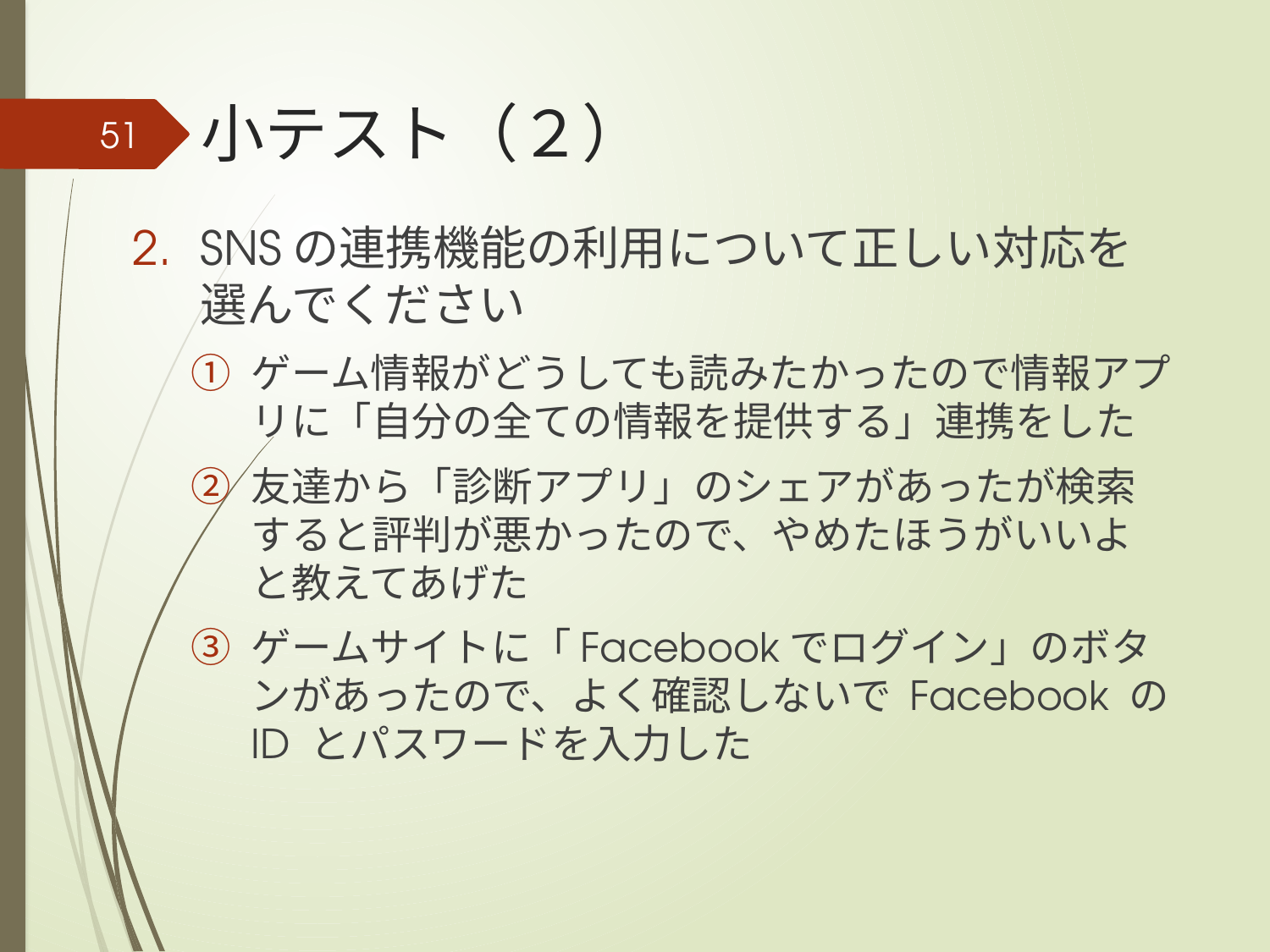

# 小テスト（２）
51
SNSの連携機能の利用について正しい対応を選んでください
ゲーム情報がどうしても読みたかったので情報アプリに「自分の全ての情報を提供する」連携をした
友達から「診断アプリ」のシェアがあったが検索すると評判が悪かったので、やめたほうがいいよと教えてあげた
ゲームサイトに「Facebookでログイン」のボタンがあったので、よく確認しないで Facebook の ID とパスワードを入力した